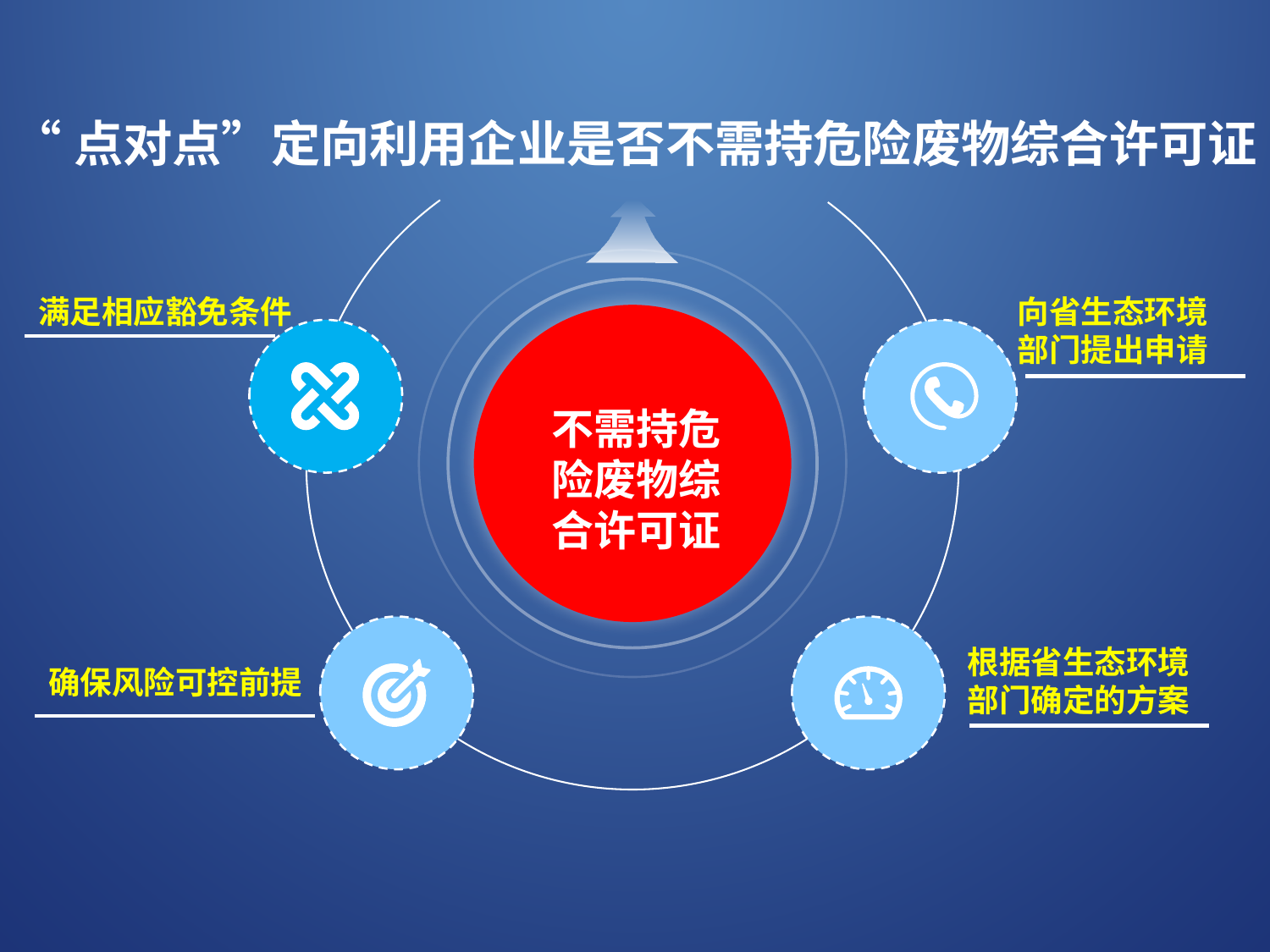

“点对点”定向利用企业是否不需持危险废物综合许可证

满足相应豁免条件
向省生态环境
部门提出申请

不需持危险废物综合许可证

根据省生态环境部门确定的方案
确保风险可控前提